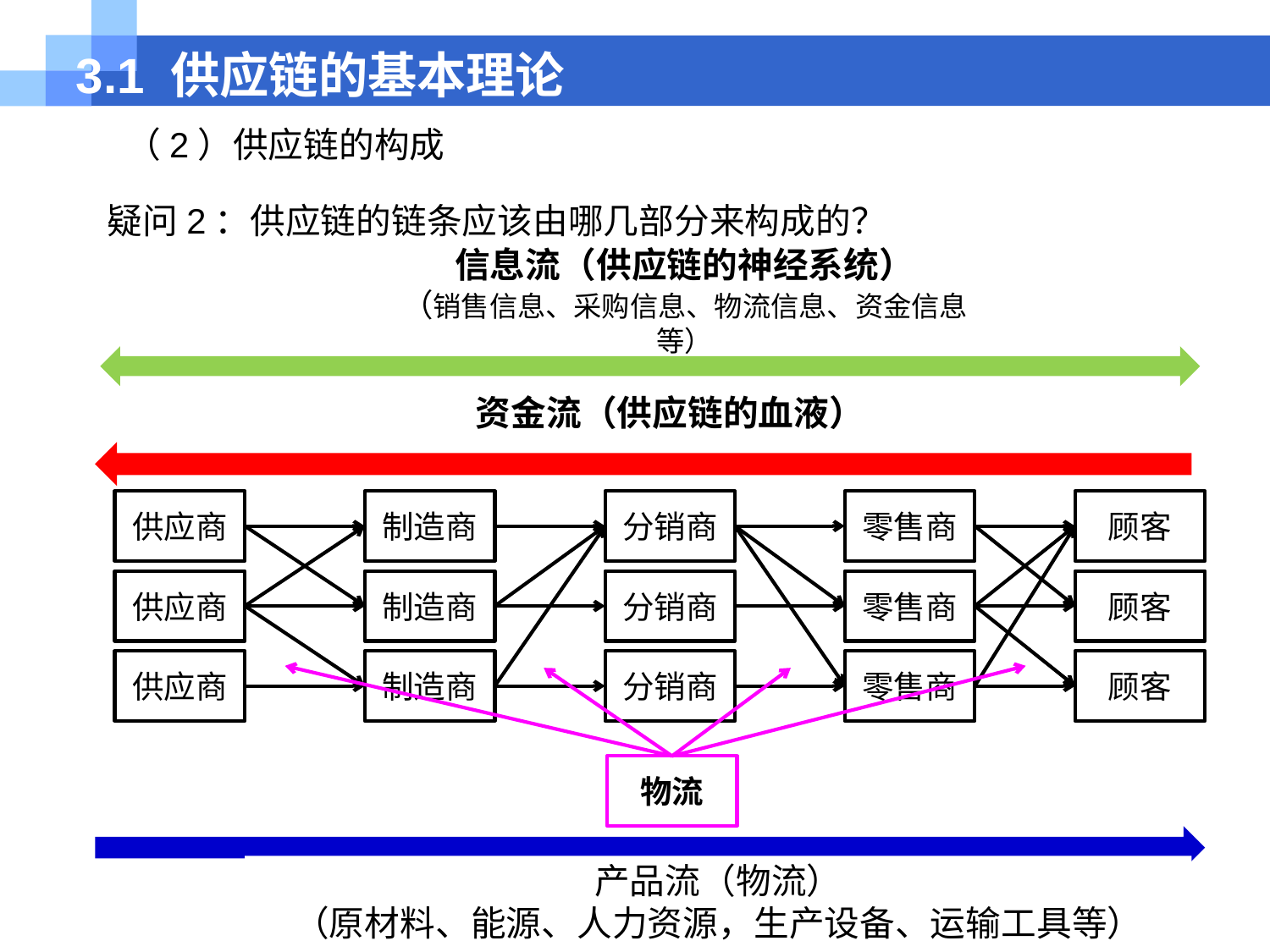

# 3.1 供应链的基本理论
（2）供应链的构成
疑问2：供应链的链条应该由哪几部分来构成的？
信息流（供应链的神经系统）
（销售信息、采购信息、物流信息、资金信息等）

资金流（供应链的血液）

供应商
制造商
分销商
零售商
顾客
供应商
制造商
分销商
零售商
顾客
供应商
制造商
分销商
零售商
顾客
物流

产品流（物流）
（原材料、能源、人力资源，生产设备、运输工具等）